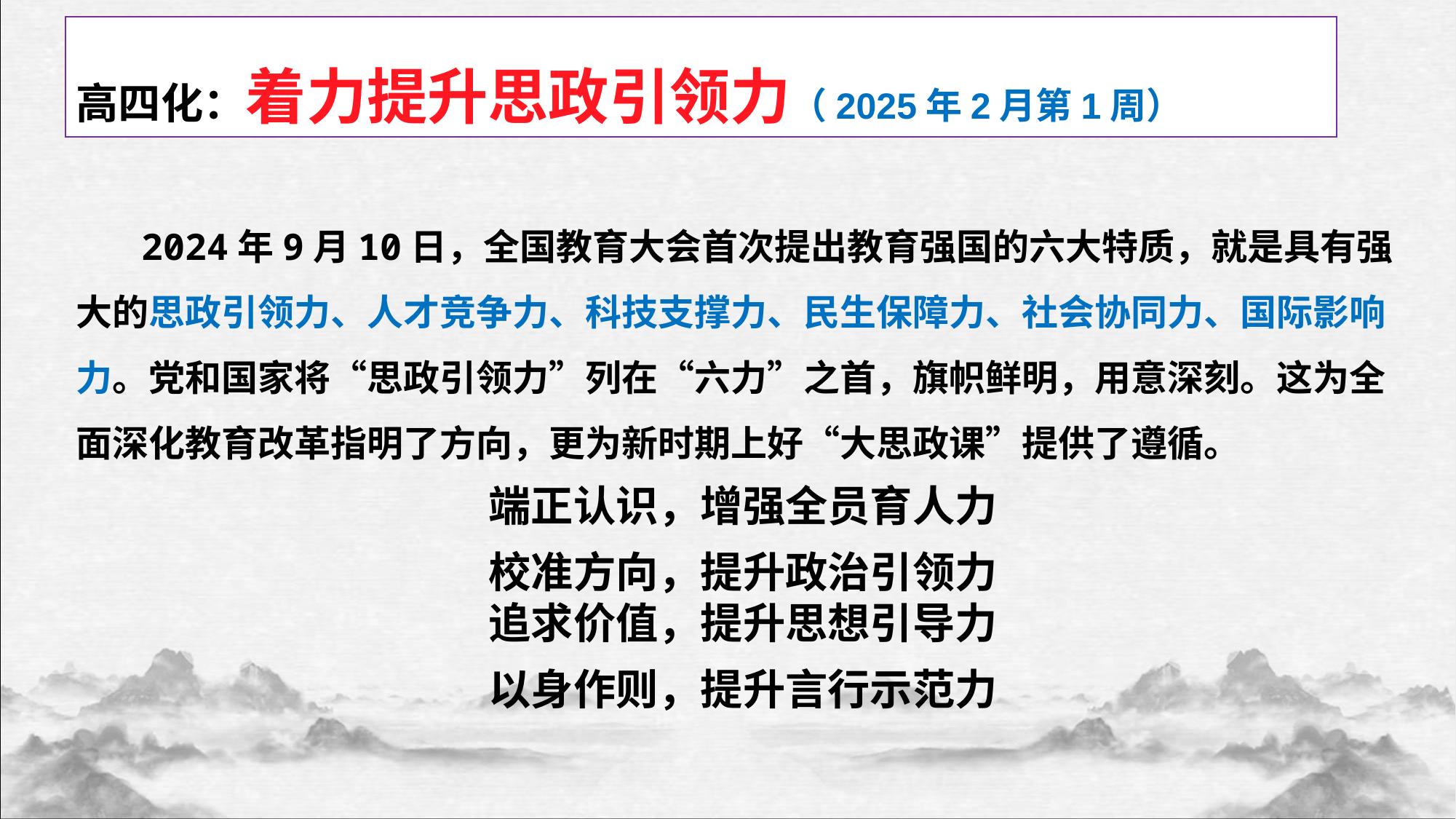

高四化：着力提升思政引领力（2025年2月第1周）
   2024年9月10日，全国教育大会首次提出教育强国的六大特质，就是具有强大的思政引领力、人才竞争力、科技支撑力、民生保障力、社会协同力、国际影响力。党和国家将“思政引领力”列在“六力”之首，旗帜鲜明，用意深刻。这为全面深化教育改革指明了方向，更为新时期上好“大思政课”提供了遵循。
端正认识，增强全员育人力
校准方向，提升政治引领力
追求价值，提升思想引导力
以身作则，提升言行示范力